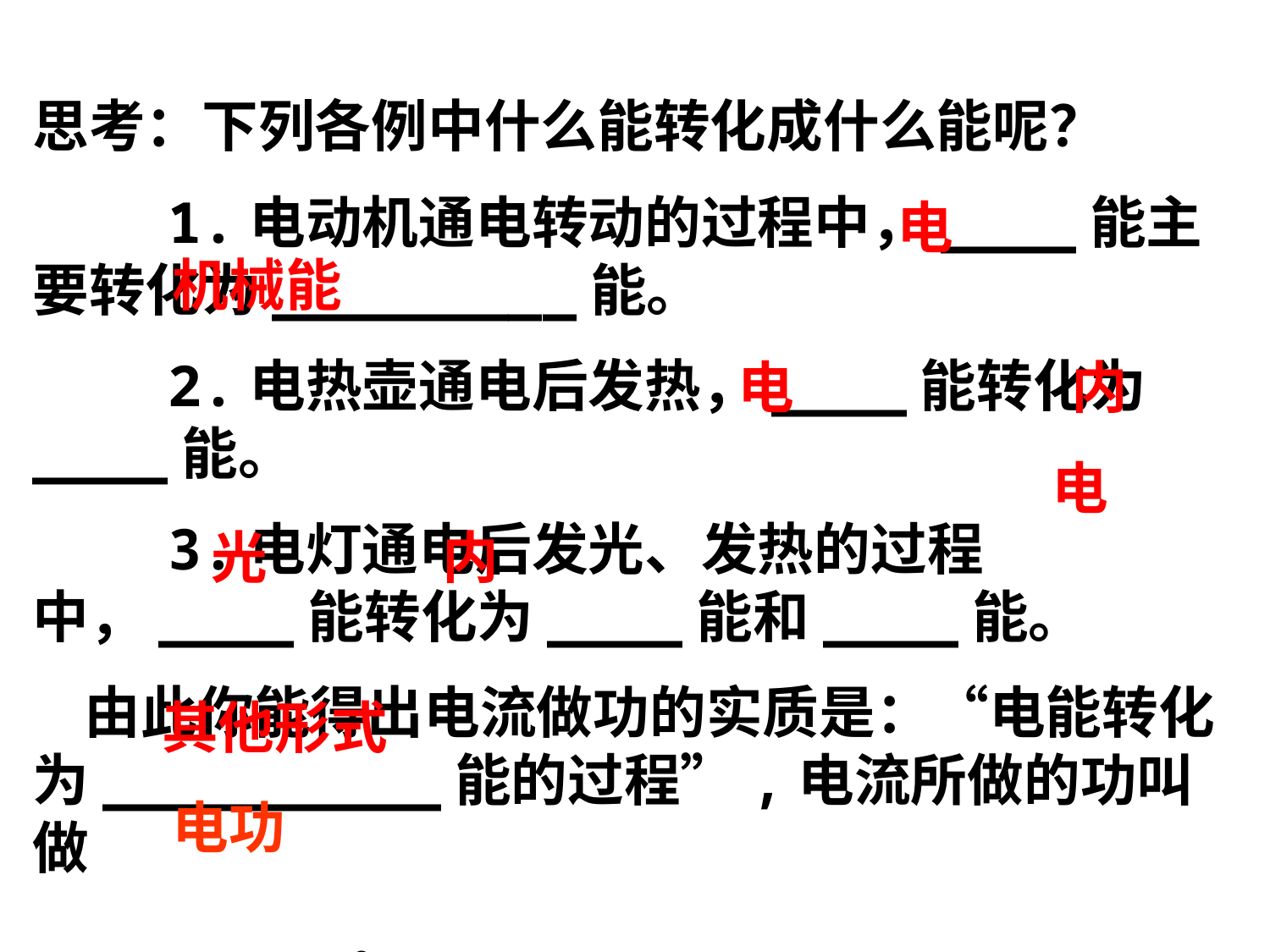

思考：下列各例中什么能转化成什么能呢？
    1.电动机通电转动的过程中，____能主要转化为_________能。
    2.电热壶通电后发热，____能转化为____能。
    3.电灯通电后发光、发热的过程中，____能转化为____能和____能。
   由此你能得出电流做功的实质是：“电能转化为__________能的过程”,电流所做的功叫做
     ____。

电
机械能
内
电
电
光
内
其他形式
电功